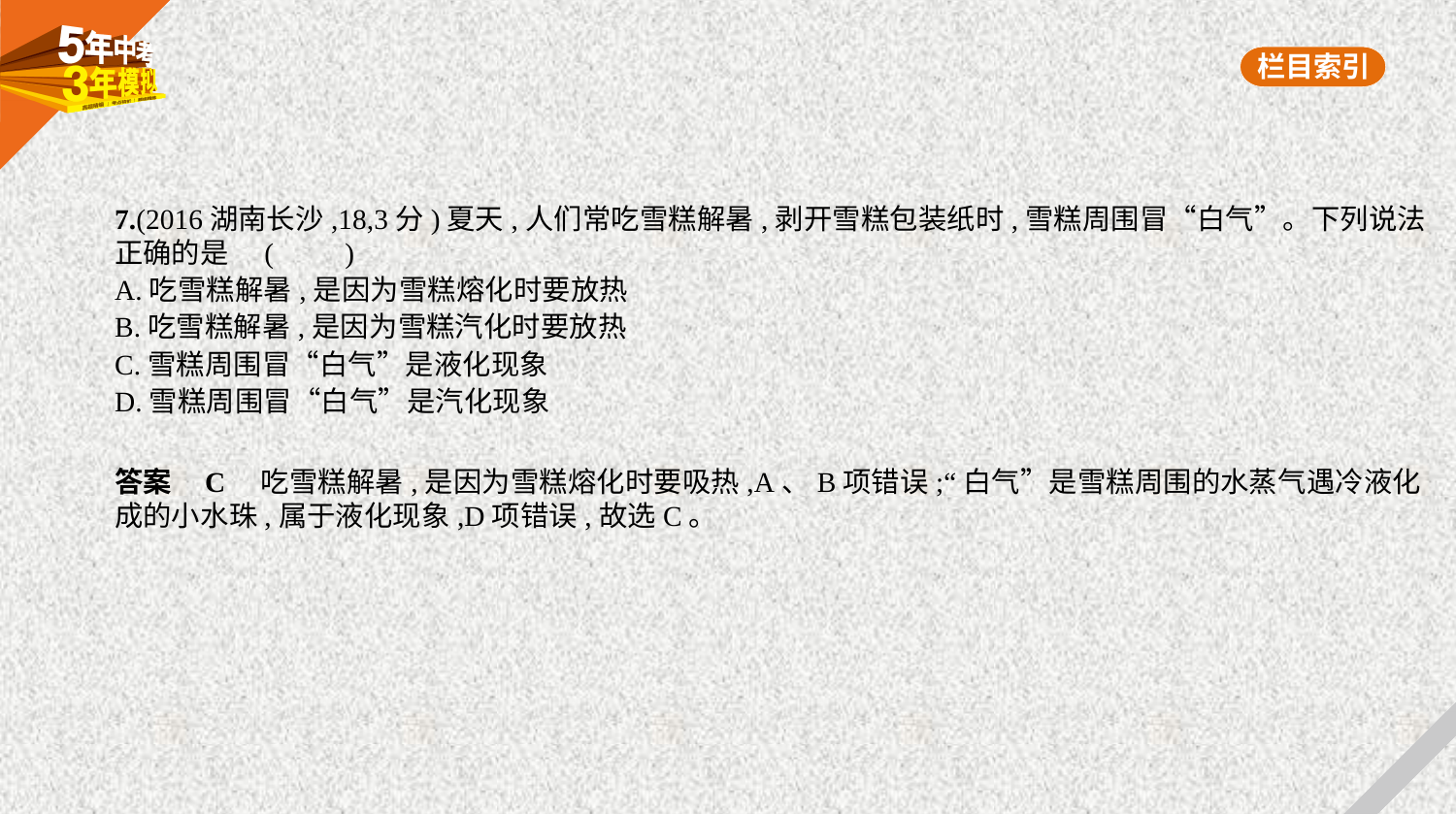

7.(2016湖南长沙,18,3分)夏天,人们常吃雪糕解暑,剥开雪糕包装纸时,雪糕周围冒“白气”。下列说法
正确的是 (　　)
A.吃雪糕解暑,是因为雪糕熔化时要放热
B.吃雪糕解暑,是因为雪糕汽化时要放热
C.雪糕周围冒“白气”是液化现象
D.雪糕周围冒“白气”是汽化现象
答案    C　吃雪糕解暑,是因为雪糕熔化时要吸热,A、B项错误;“白气”是雪糕周围的水蒸气遇冷液化
成的小水珠,属于液化现象,D项错误,故选C。